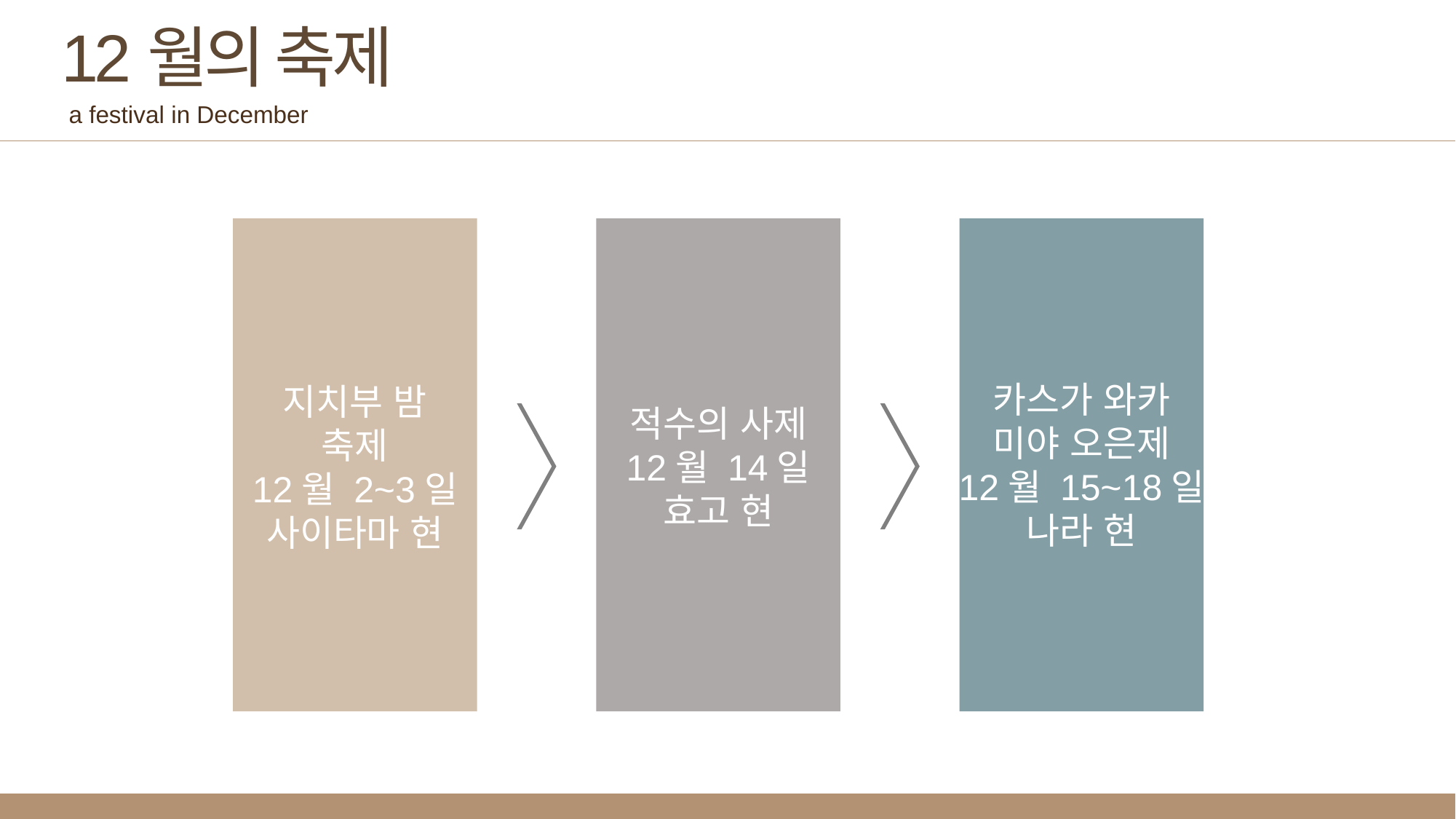

12월의 축제
a festival in December

카스가 와카
미야 오은제
12월 15~18일
나라 현
지치부 밤
축제
12월 2~3일
사이타마 현
적수의 사제
12월 14일
효고 현